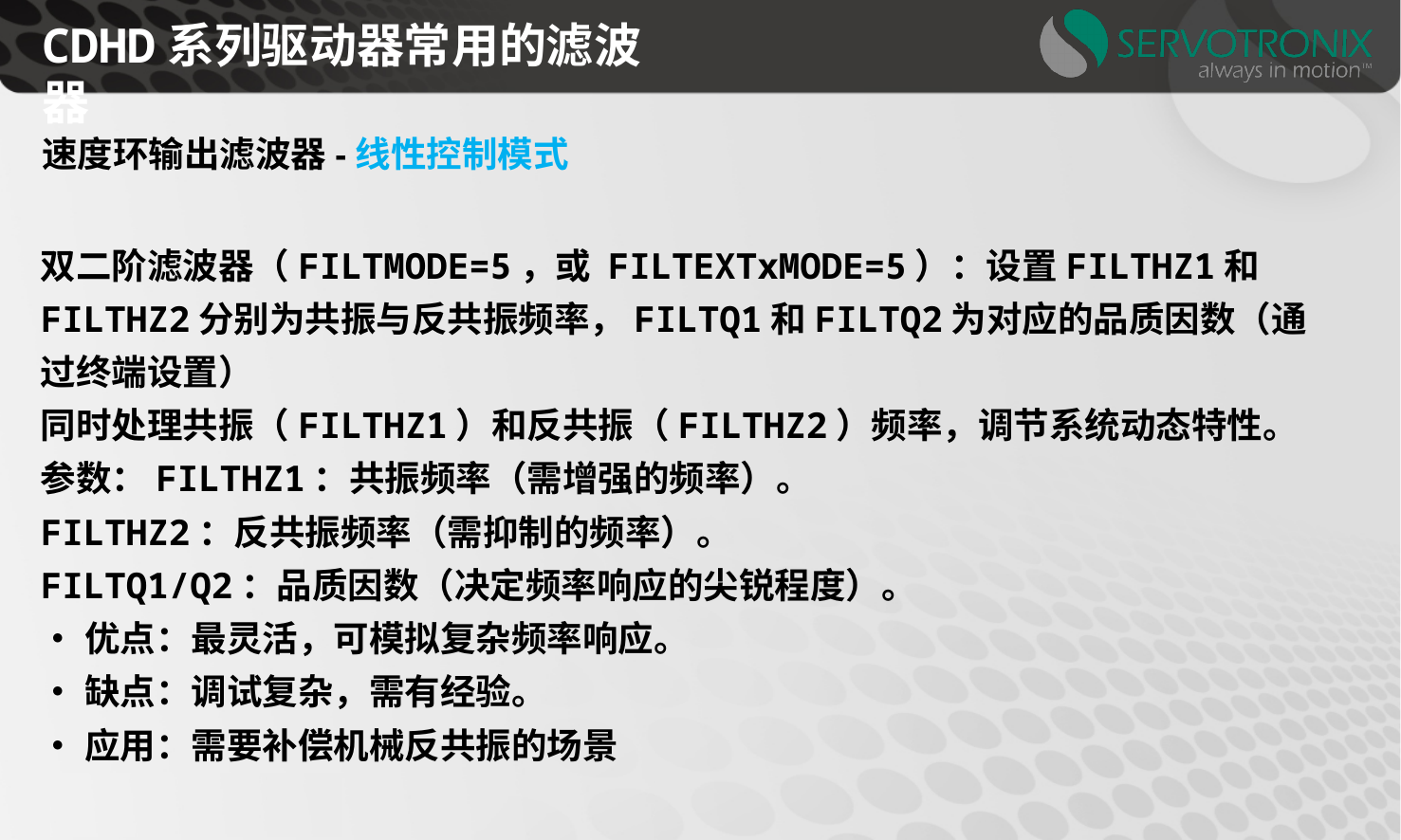

CDHD系列驱动器常用的滤波器
速度环输出滤波器-线性控制模式
双二阶滤波器（FILTMODE=5，或 FILTEXTxMODE=5）：设置FILTHZ1和FILTHZ2分别为共振与反共振频率，FILTQ1和FILTQ2为对应的品质因数（通过终端设置）
同时处理共振（FILTHZ1）和反共振（FILTHZ2）频率，调节系统动态特性。
参数：FILTHZ1：共振频率（需增强的频率）。
FILTHZ2：反共振频率（需抑制的频率）。
FILTQ1/Q2：品质因数（决定频率响应的尖锐程度）。
•优点：最灵活，可模拟复杂频率响应。
•缺点：调试复杂，需有经验。
•应用：需要补偿机械反共振的场景